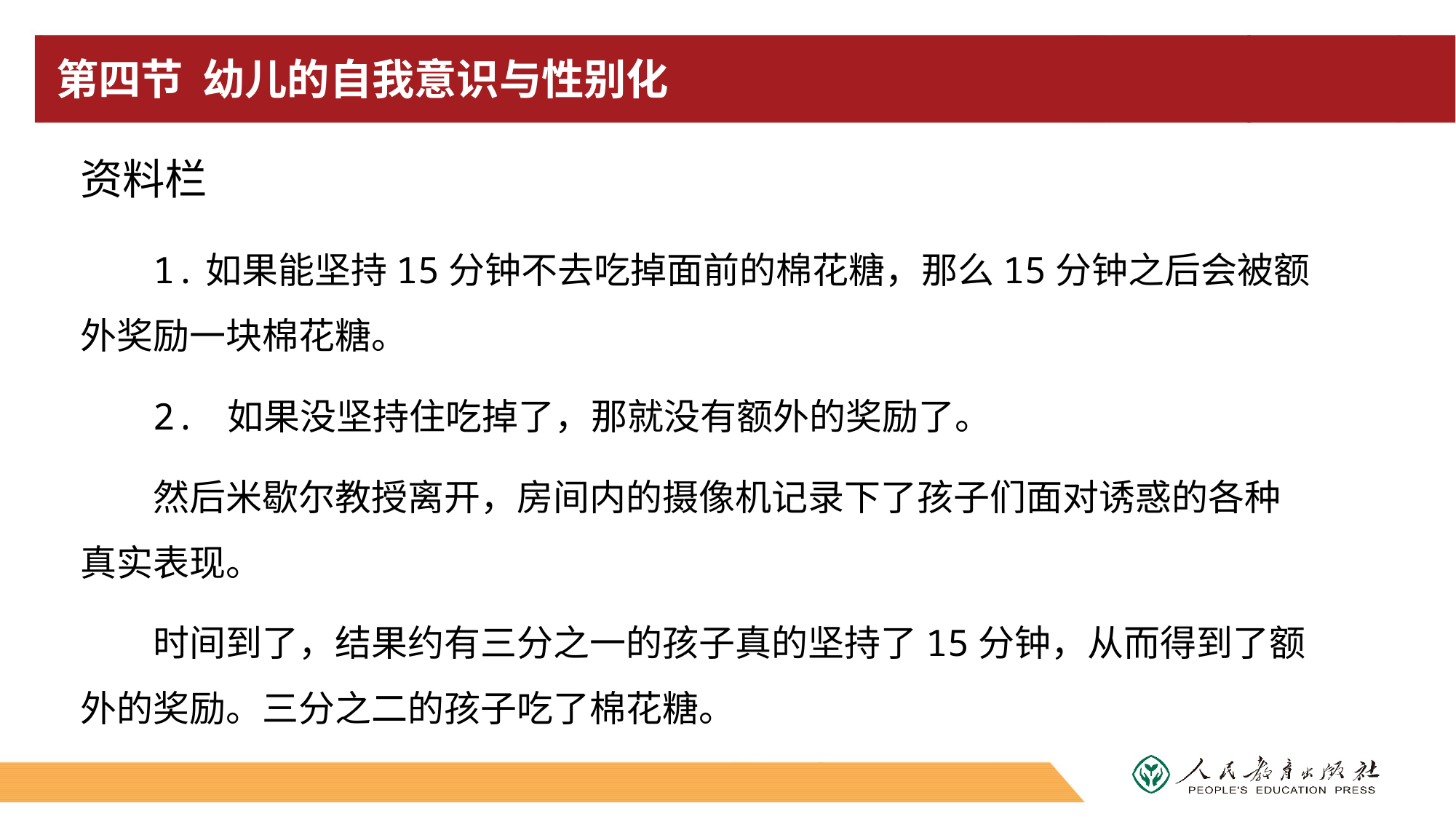

# 第四节  幼儿的自我意识与性别化
资料栏
1.如果能坚持15分钟不去吃掉面前的棉花糖，那么15分钟之后会被额外奖励一块棉花糖。
2. 如果没坚持住吃掉了，那就没有额外的奖励了。
然后米歇尔教授离开，房间内的摄像机记录下了孩子们面对诱惑的各种真实表现。
时间到了，结果约有三分之一的孩子真的坚持了15分钟，从而得到了额外的奖励。三分之二的孩子吃了棉花糖。